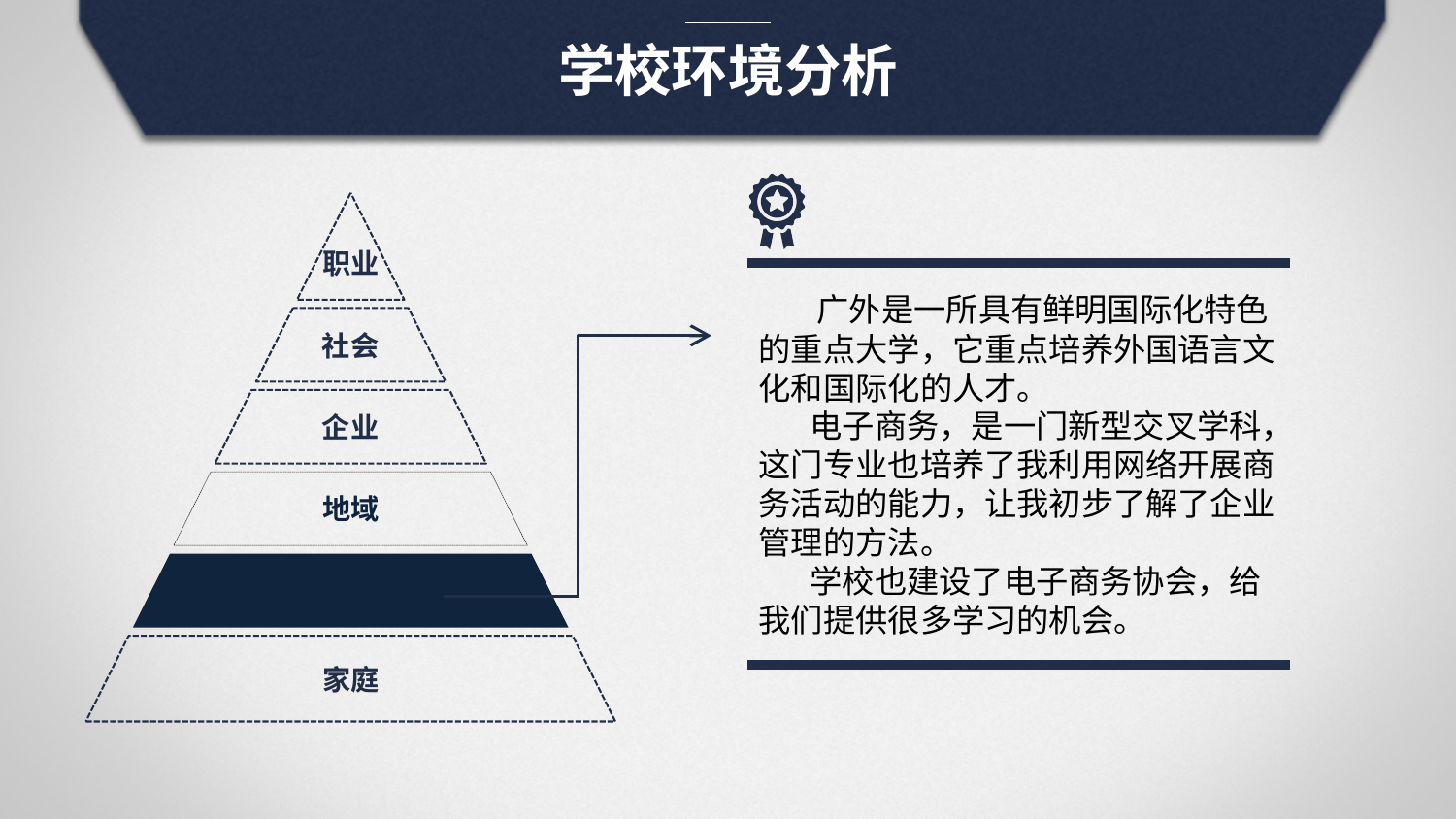

学校环境分析

职业

社会

企业

地域

家庭
      广外是一所具有鲜明国际化特色的重点大学，它重点培养外国语言文化和国际化的人才。
      电子商务，是一门新型交叉学科，这门专业也培养了我利用网络开展商务活动的能力，让我初步了解了企业管理的方法。
      学校也建设了电子商务协会，给我们提供很多学习的机会。